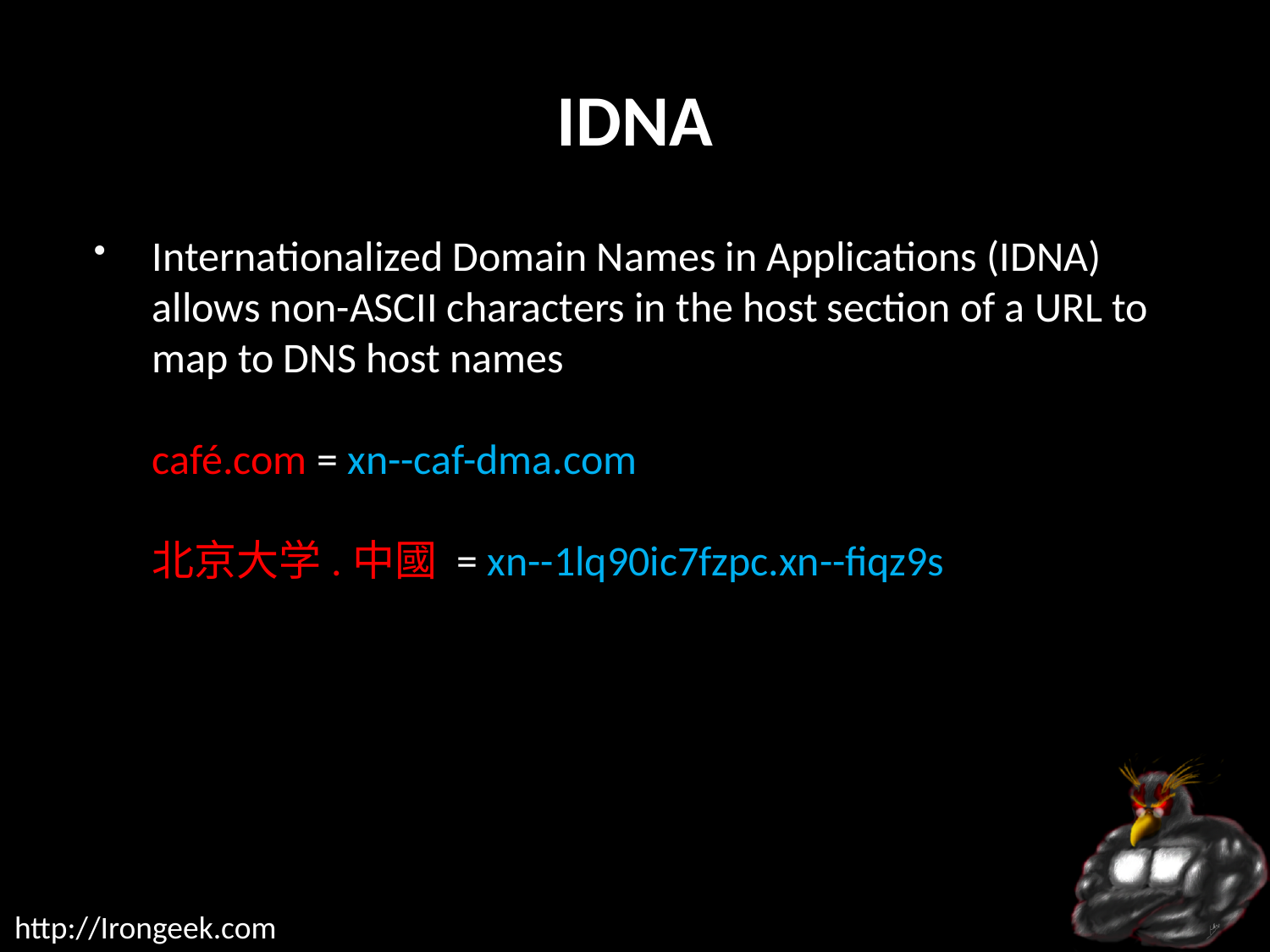

# IDNA
Internationalized Domain Names in Applications (IDNA) allows non-ASCII characters in the host section of a URL to map to DNS host names
café.com = xn--caf-dma.com
北京大学.中國 = xn--1lq90ic7fzpc.xn--fiqz9s